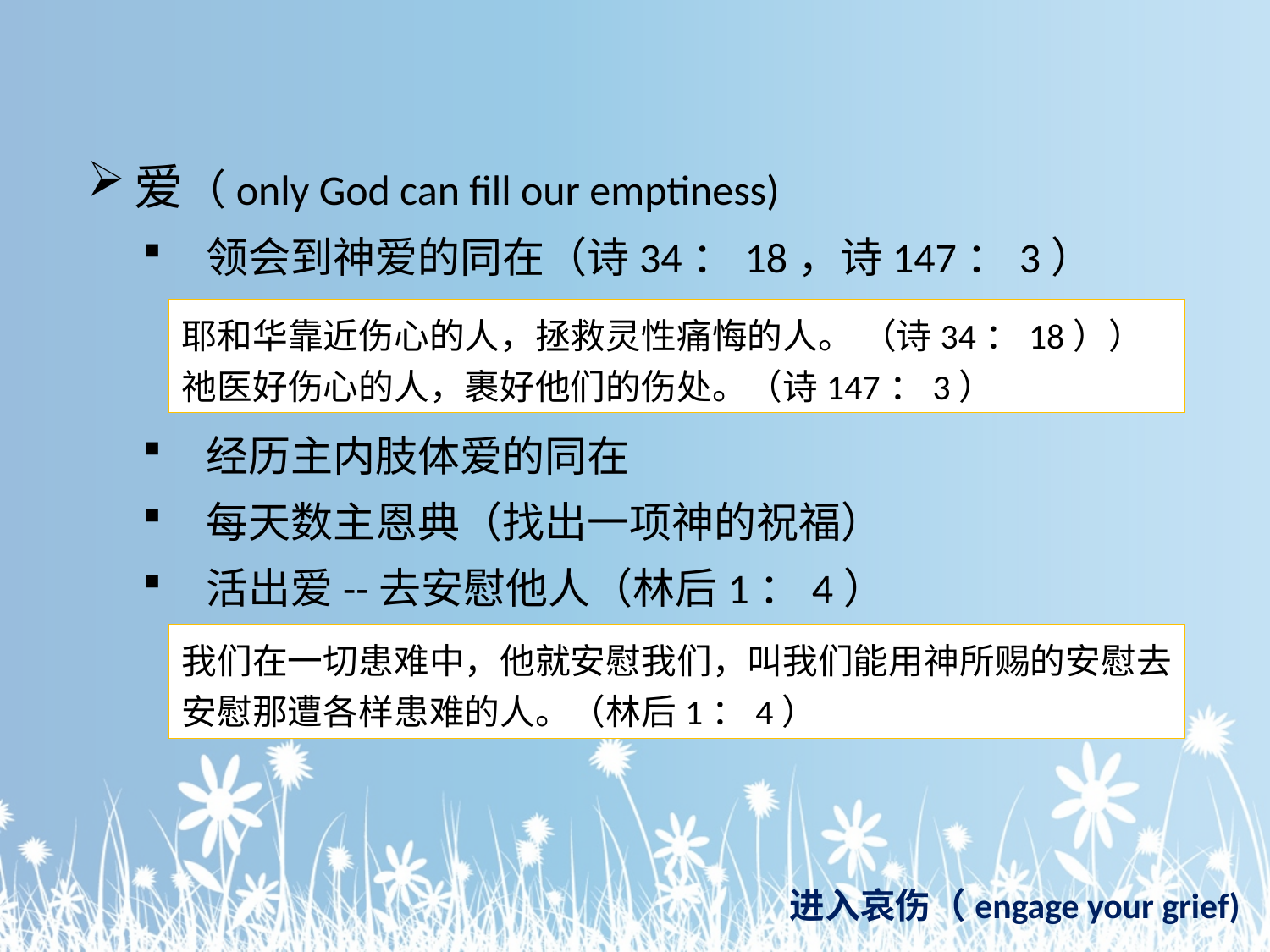

爱（only God can fill our emptiness)
领会到神爱的同在（诗34：18，诗147：3）

经历主内肢体爱的同在
每天数主恩典（找出一项神的祝福）
活出爱--去安慰他人（林后1：4）
耶和华靠近伤心的人，拯救灵性痛悔的人。 （诗34：18））
祂医好伤心的人，裹好他们的伤处。（诗147：3）
我们在一切患难中，他就安慰我们，叫我们能用神所赐的安慰去安慰那遭各样患难的人。（林后1：4）
# 进入哀伤（engage your grief)